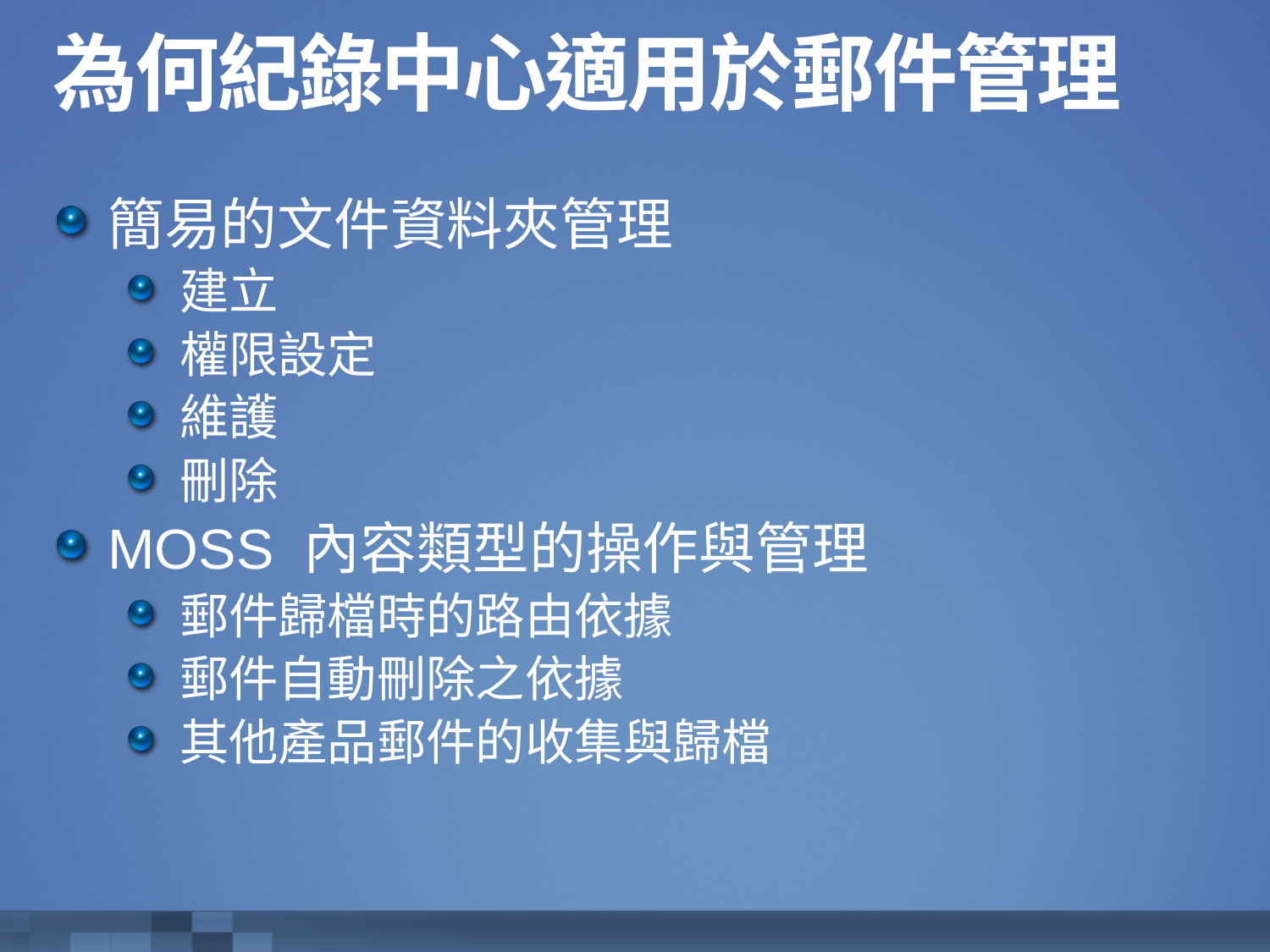

# 為何紀錄中心適用於郵件管理
簡易的文件資料夾管理
建立
權限設定
維護
刪除
MOSS 內容類型的操作與管理
郵件歸檔時的路由依據
郵件自動刪除之依據
其他產品郵件的收集與歸檔